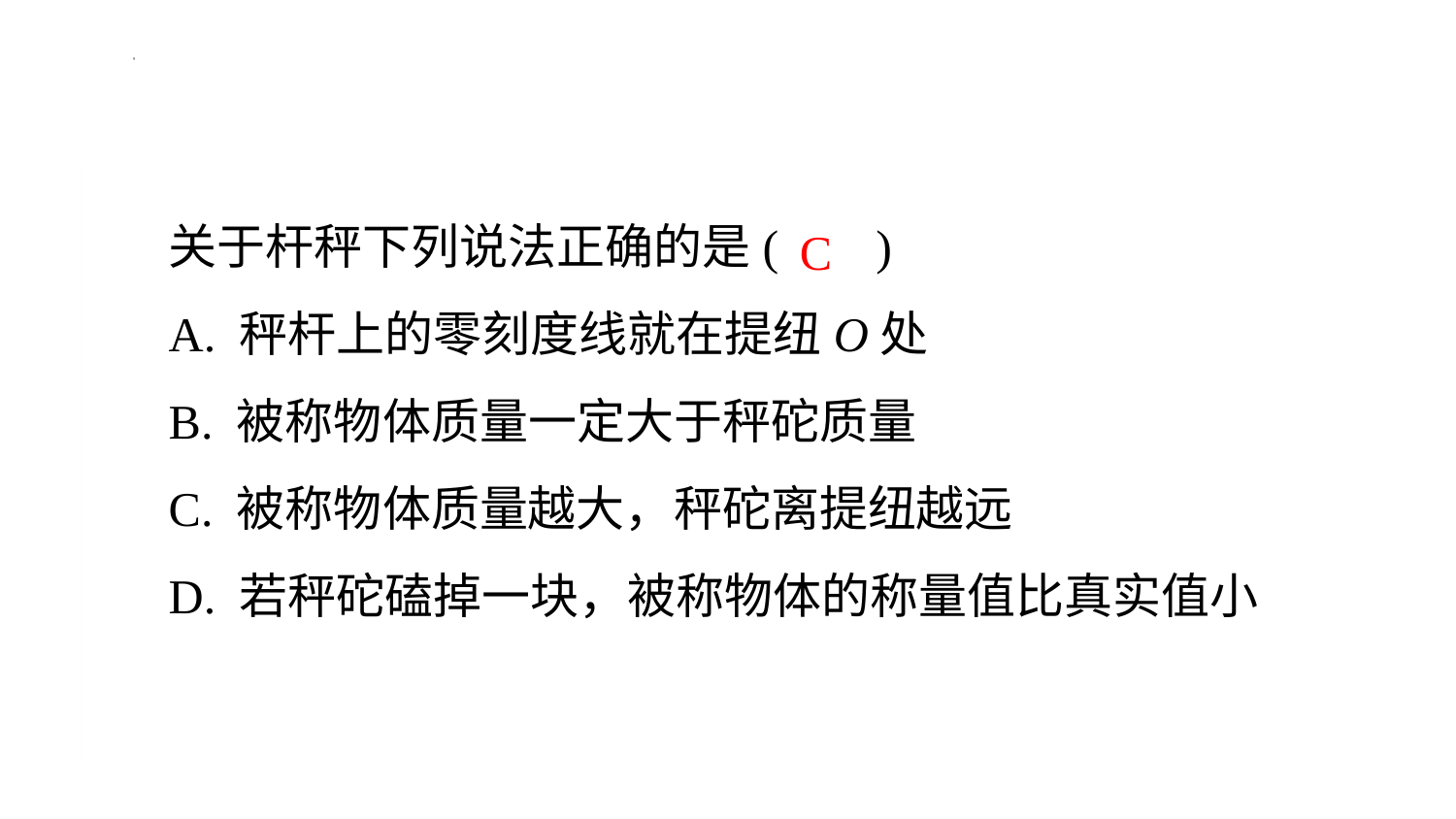

感悟新知
关于杆秤下列说法正确的是(        )
A. 秤杆上的零刻度线就在提纽O处
B. 被称物体质量一定大于秤砣质量
C. 被称物体质量越大，秤砣离提纽越远
D. 若秤砣磕掉一块，被称物体的称量值比真实值小
C